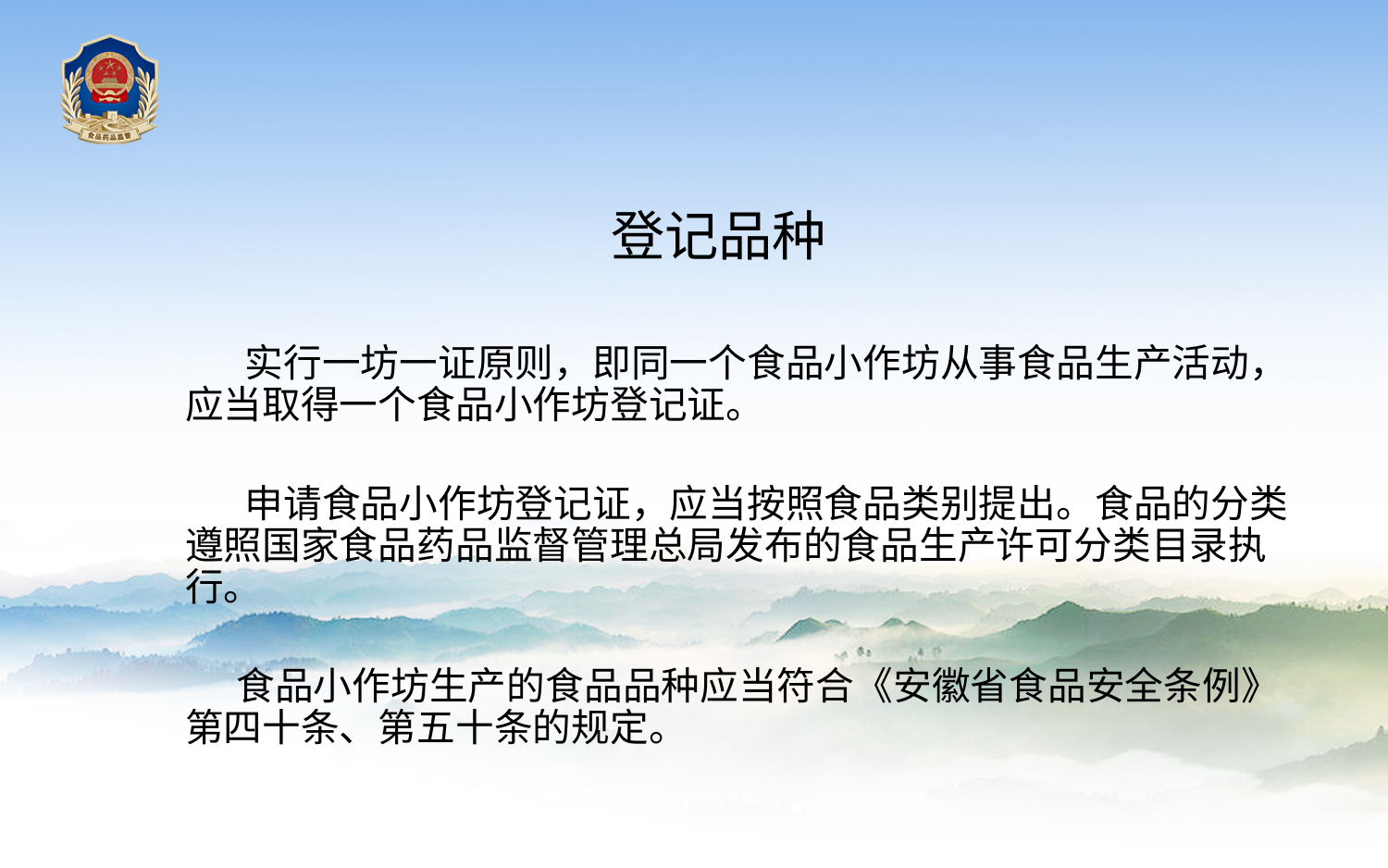

登记品种

            实行一坊一证原则，即同一个食品小作坊从事食品生产活动，应当取得一个食品小作坊登记证。

            申请食品小作坊登记证，应当按照食品类别提出。食品的分类遵照国家食品药品监督管理总局发布的食品生产许可分类目录执行。

           食品小作坊生产的食品品种应当符合《安徽省食品安全条例》第四十条、第五十条的规定。